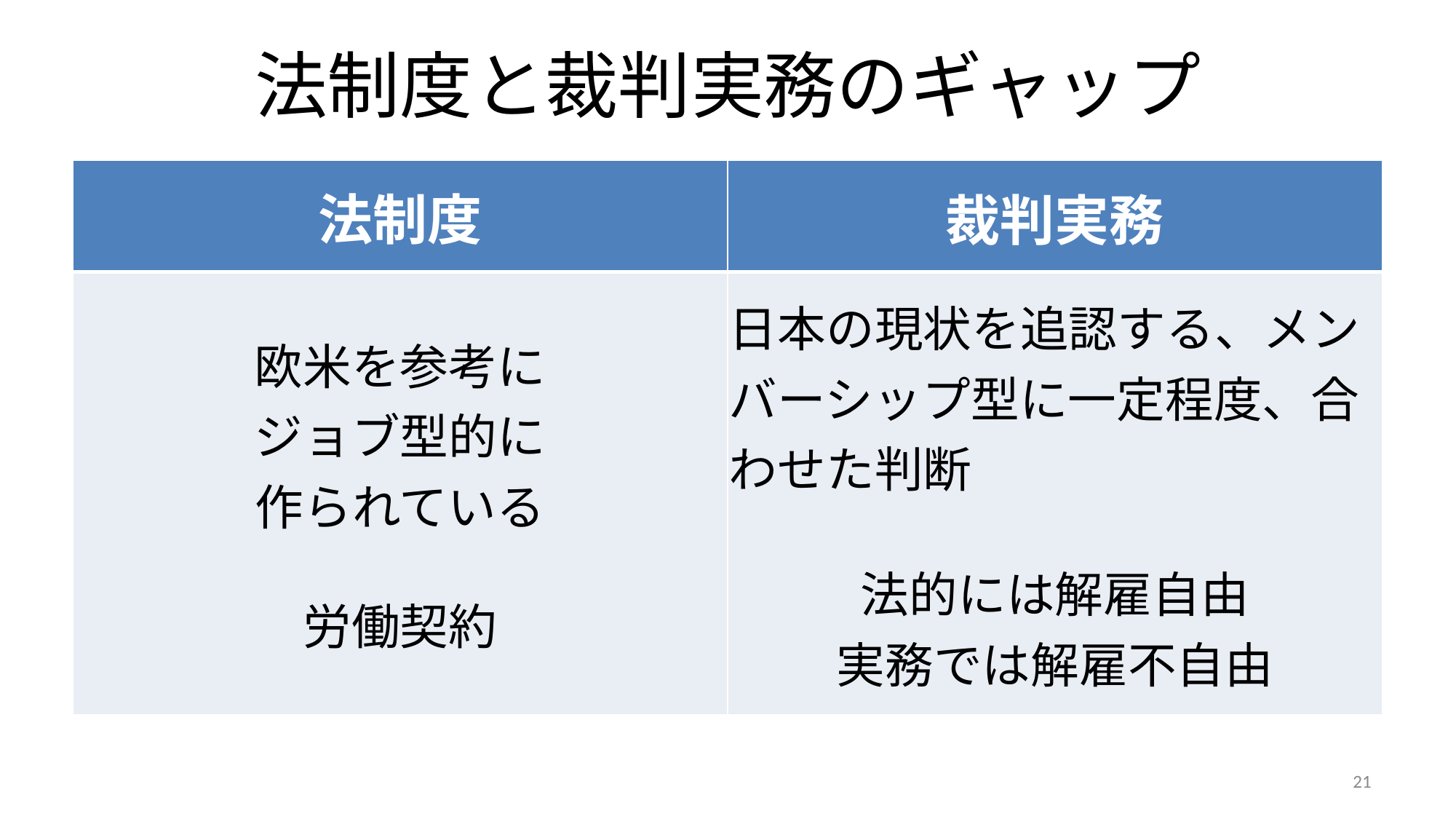

# 法制度と裁判実務のギャップ
| 法制度 | 裁判実務 |
| --- | --- |
| 欧米を参考に ジョブ型的に 作られている 労働契約 | 日本の現状を追認する、メンバーシップ型に一定程度、合わせた判断 法的には解雇自由 実務では解雇不自由 |
21